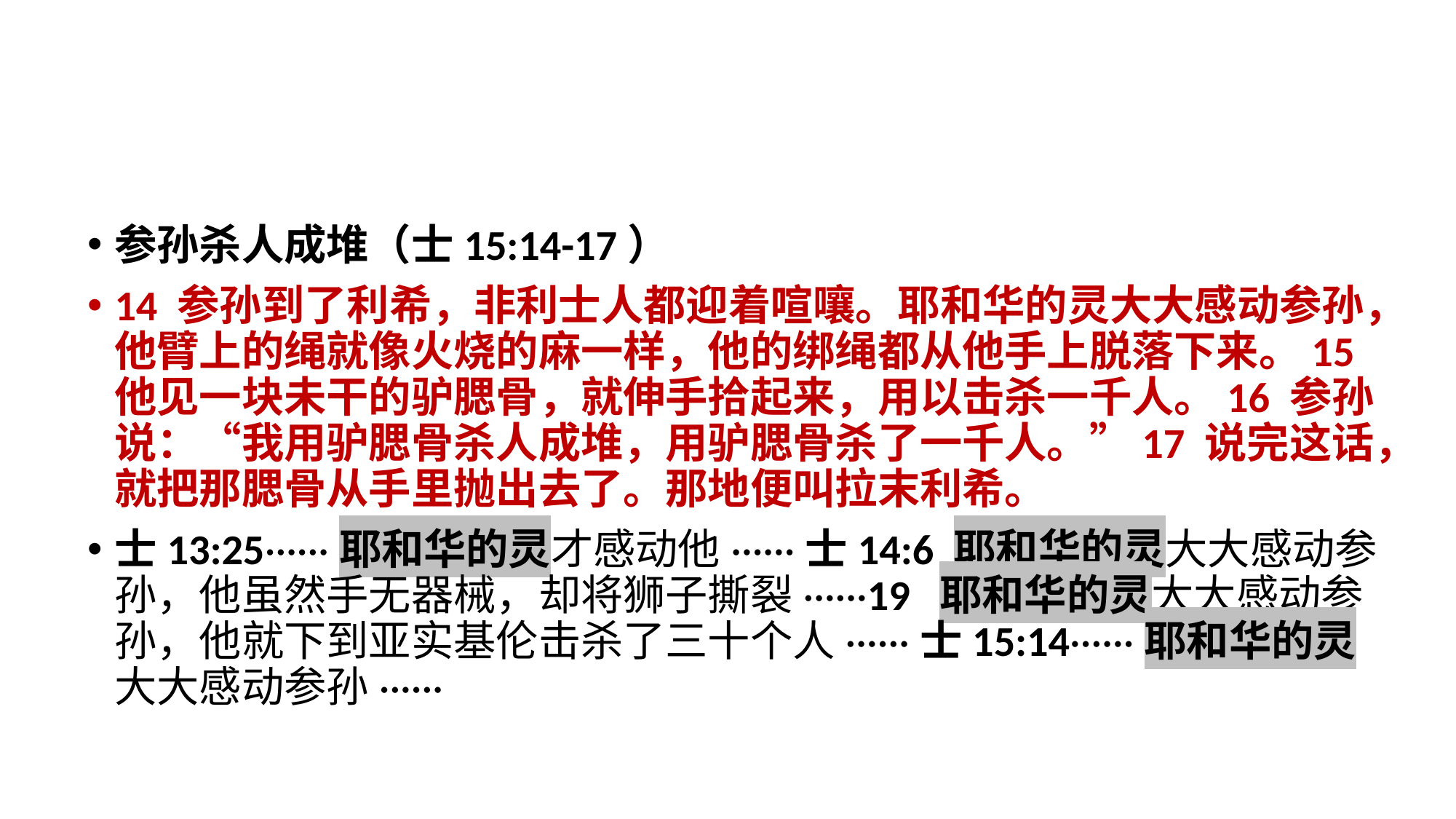

参孙杀人成堆（士15:14-17）
14 参孙到了利希，非利士人都迎着喧嚷。耶和华的灵大大感动参孙，他臂上的绳就像火烧的麻一样，他的绑绳都从他手上脱落下来。15 他见一块未干的驴腮骨，就伸手拾起来，用以击杀一千人。16 参孙说：“我用驴腮骨杀人成堆，用驴腮骨杀了一千人。”17 说完这话，就把那腮骨从手里抛出去了。那地便叫拉末利希。
士13:25······耶和华的灵才感动他······士14:6 耶和华的灵大大感动参孙，他虽然手无器械，却将狮子撕裂······19  耶和华的灵大大感动参孙，他就下到亚实基伦击杀了三十个人······士15:14······耶和华的灵大大感动参孙······